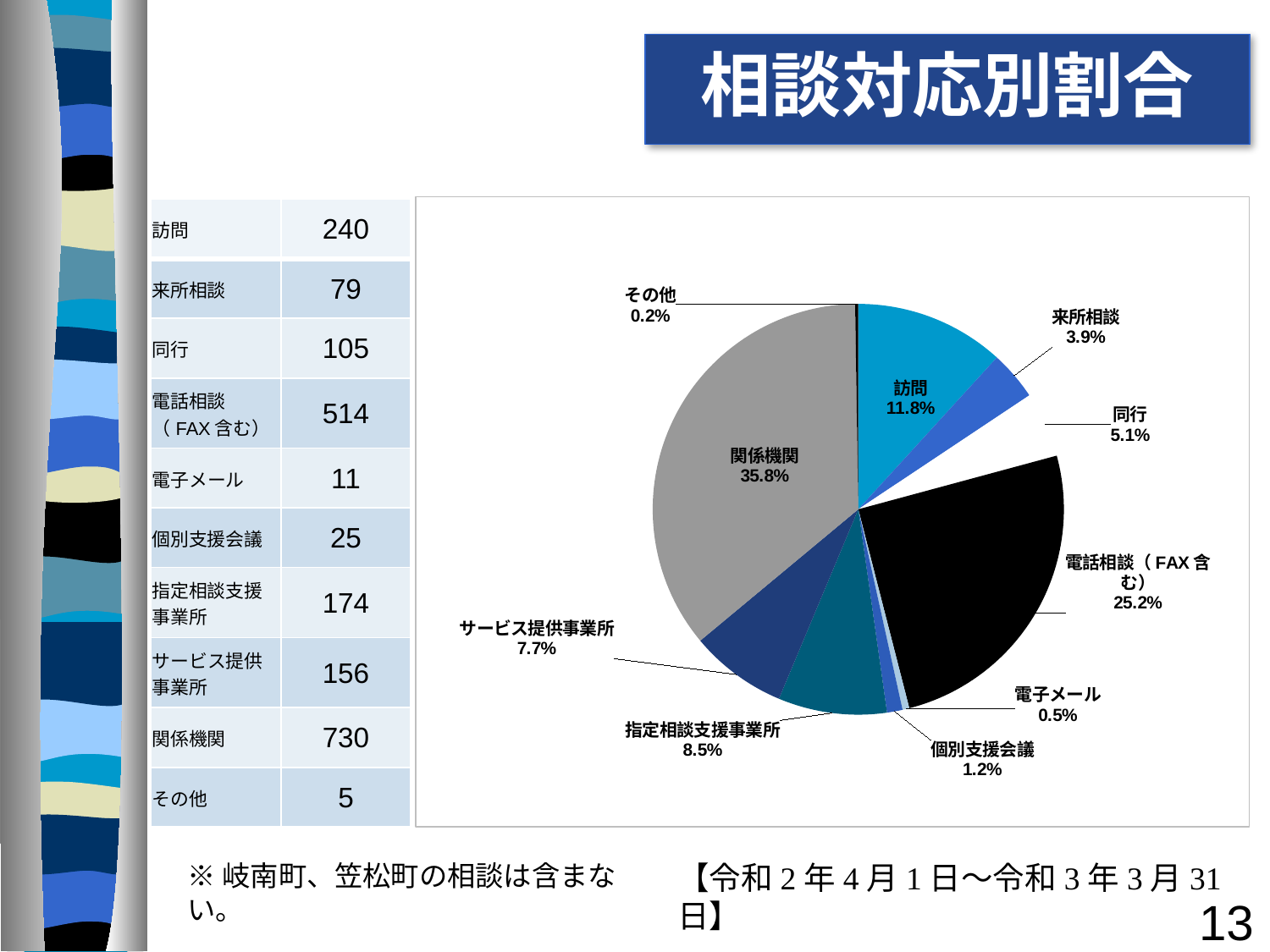

相談対応別割合

### Chart

| Category |  |
|---|---|
| 訪問 | 240.0 |
| 来所相談 | 79.0 |
| 同行 | 105.0 |
| 電話相談（FAX含む） | 514.0 |
| 電子メール | 11.0 |
| 個別支援会議 | 25.0 |
| 指定相談支援事業所 | 174.0 |
| サービス提供事業所 | 156.0 |
| 関係機関 | 730.0 |
| その他 | 5.0 |
| 訪問 | 240 |
| --- | --- |
| 来所相談 | 79 |
| 同行 | 105 |
| 電話相談 （FAX含む） | 514 |
| 電子メール | 11 |
| 個別支援会議 | 25 |
| 指定相談支援事業所 | 174 |
| サービス提供事業所 | 156 |
| 関係機関 | 730 |
| その他 | 5 |
【令和2年4月1日～令和3年3月31日】
※岐南町、笠松町の相談は含まない。

13